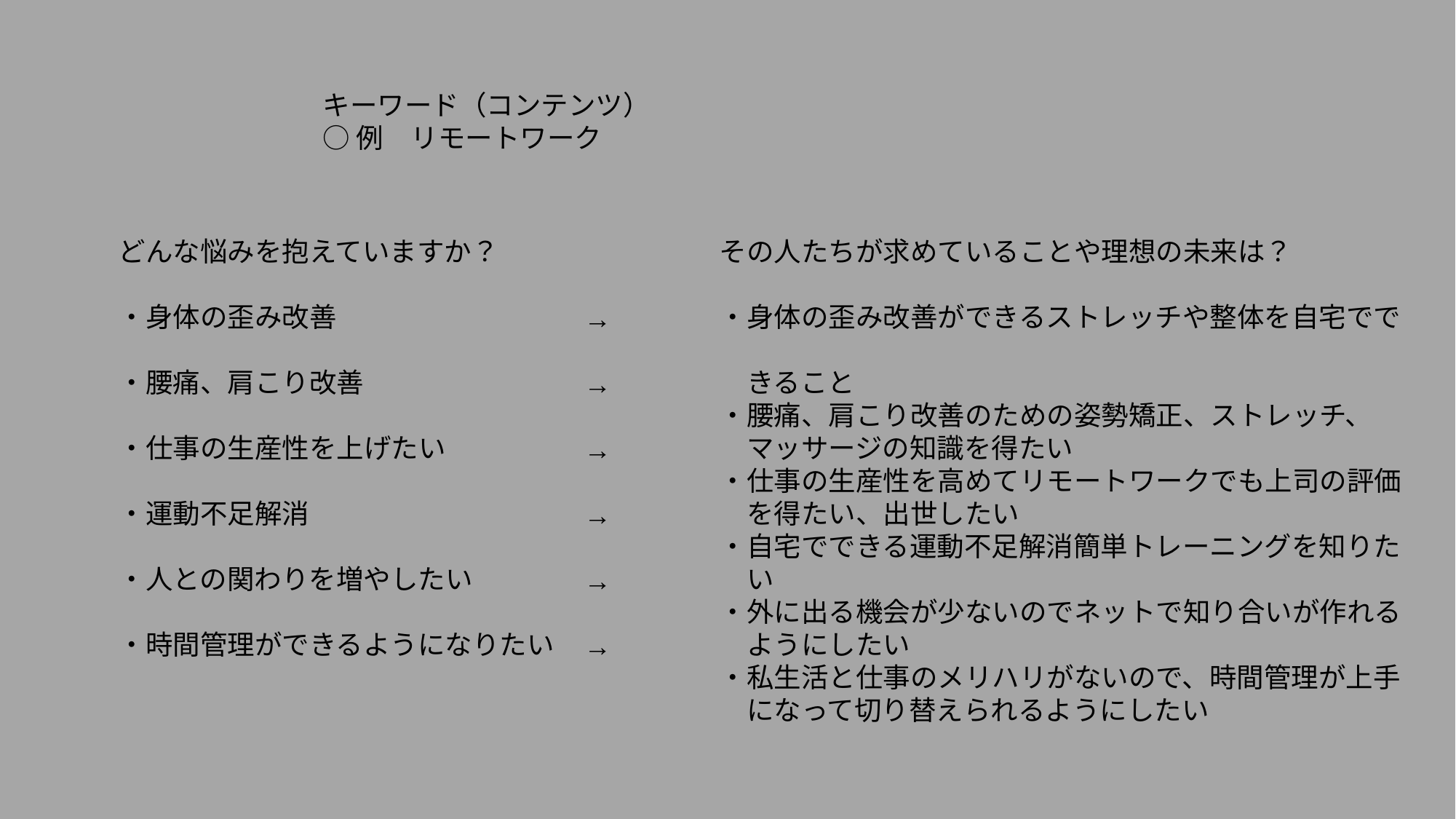

キーワード（コンテンツ）
○例　リモートワーク
どんな悩みを抱えていますか？

・身体の歪み改善

・腰痛、肩こり改善

・仕事の生産性を上げたい

・運動不足解消

・人との関わりを増やしたい

・時間管理ができるようになりたい

その人たちが求めていることや理想の未来は？

・身体の歪み改善ができるストレッチや整体を自宅でで
　きること
・腰痛、肩こり改善のための姿勢矯正、ストレッチ、
　マッサージの知識を得たい
・仕事の生産性を高めてリモートワークでも上司の評価
　を得たい、出世したい
・自宅でできる運動不足解消簡単トレーニングを知りた
　い
・外に出る機会が少ないのでネットで知り合いが作れる
　ようにしたい
・私生活と仕事のメリハリがないので、時間管理が上手
　になって切り替えられるようにしたい
→

→

→

→

→

→